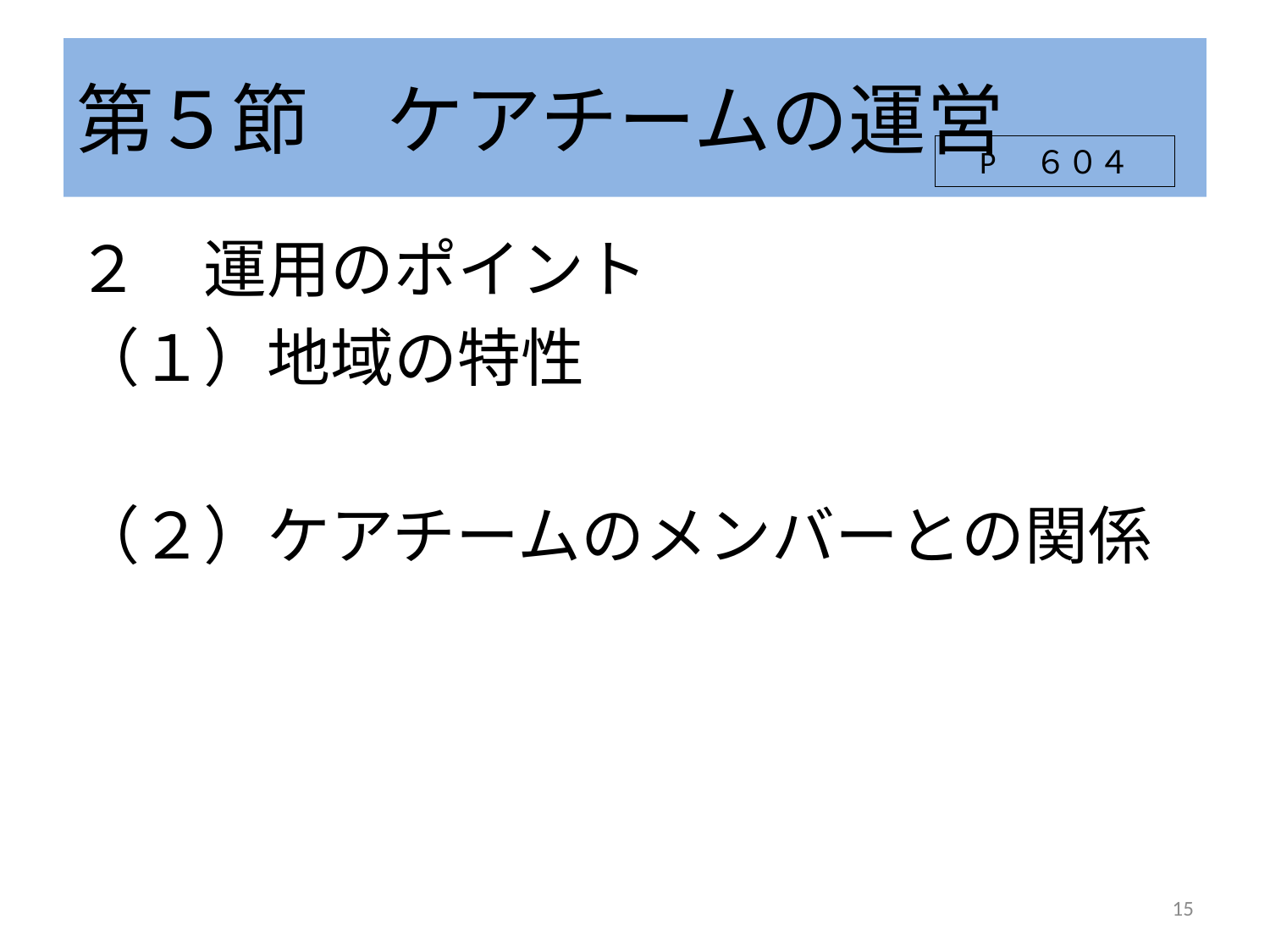

# 第５節　ケアチームの運営
P　６０４
２　運用のポイント
（１）地域の特性

（２）ケアチームのメンバーとの関係
15